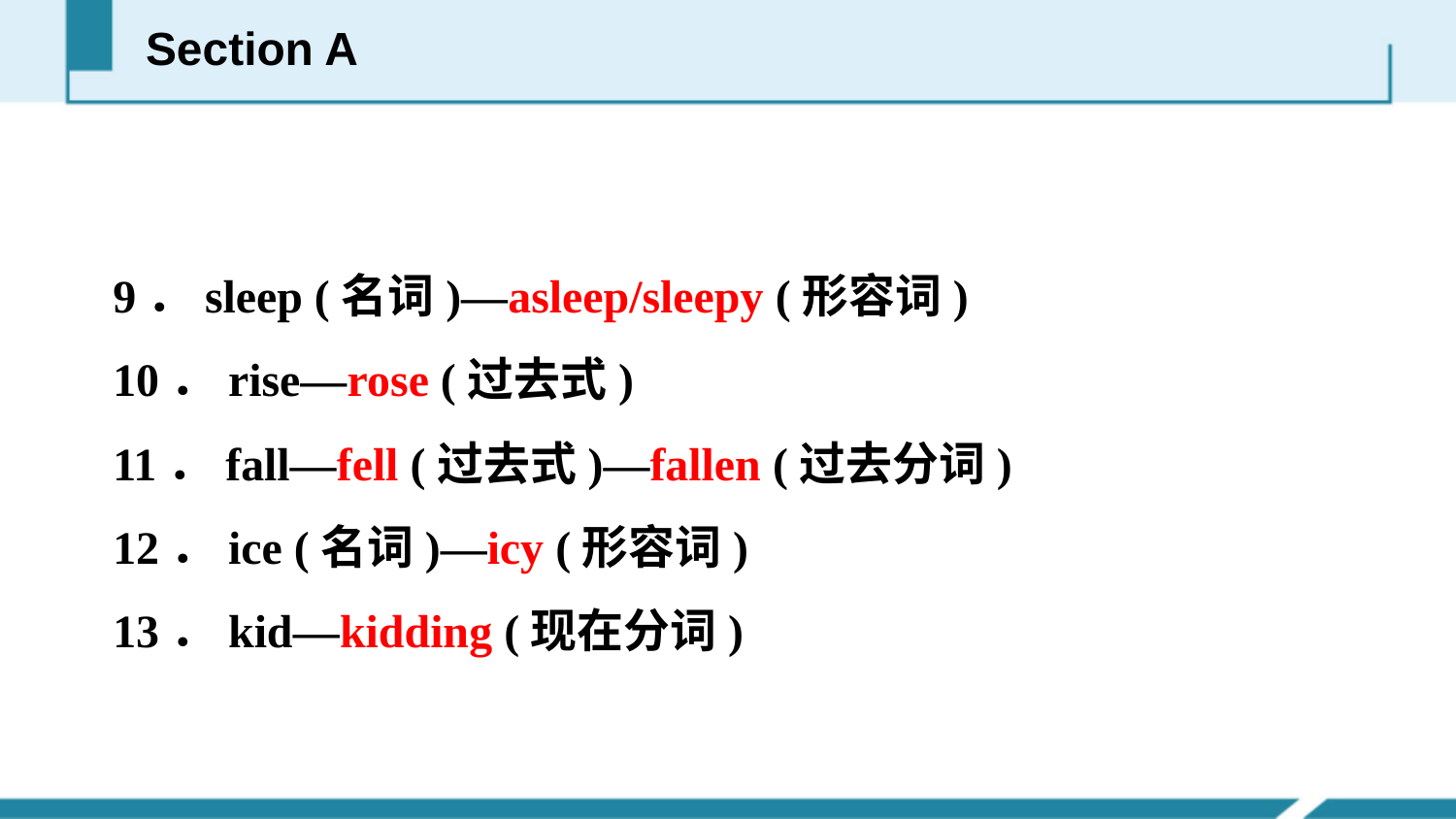

Section A
9．sleep (名词)—asleep/sleepy (形容词)
10．rise—rose (过去式)
11．fall—fell (过去式)—fallen (过去分词)
12．ice (名词)—icy (形容词)
13．kid—kidding (现在分词)